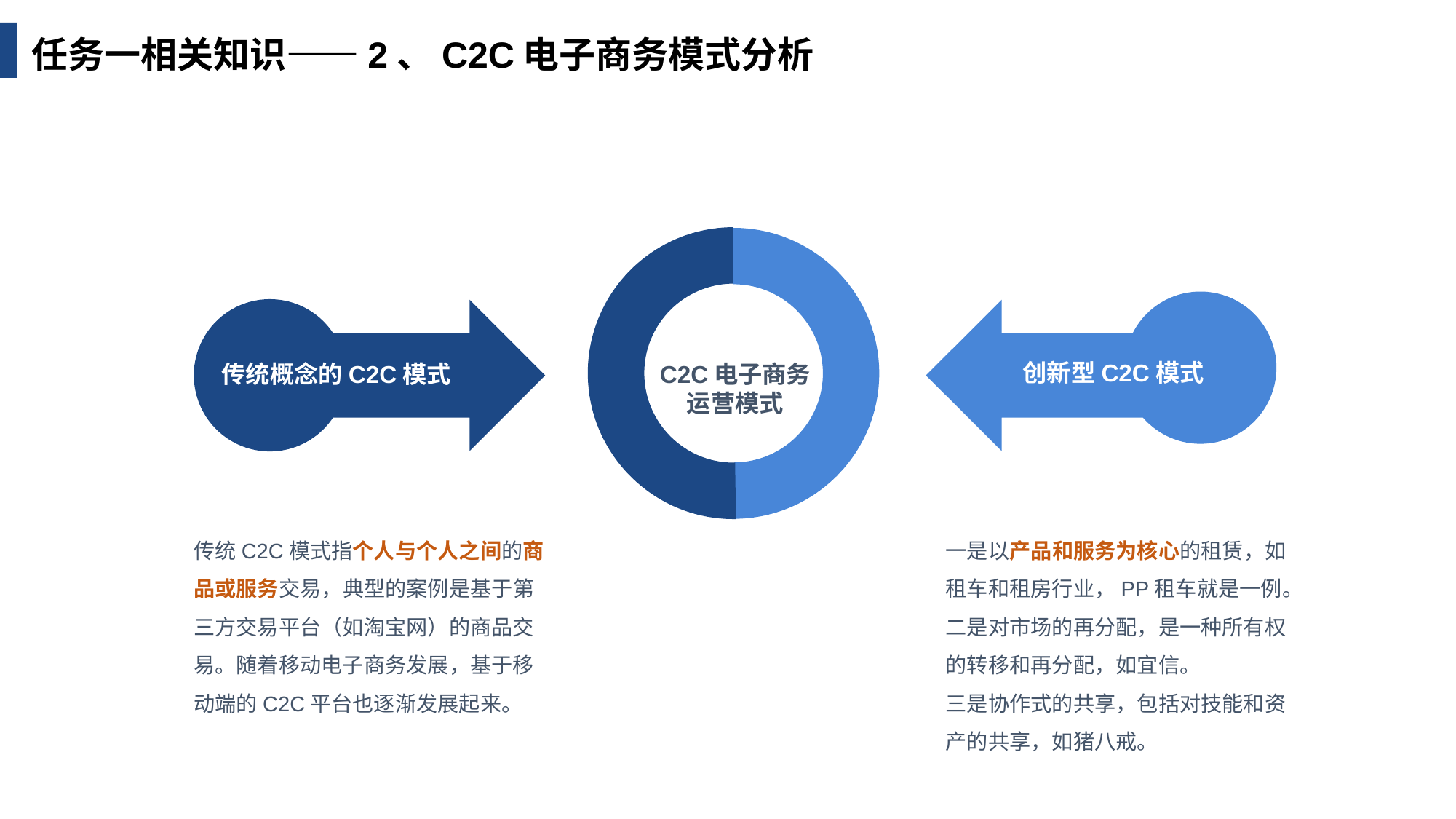

任务一相关知识——2、C2C电子商务模式分析

创新型C2C模式
传统概念的C2C模式
C2C电子商务运营模式
传统C2C模式指个人与个人之间的商品或服务交易，典型的案例是基于第三方交易平台（如淘宝网）的商品交易。随着移动电子商务发展，基于移动端的C2C平台也逐渐发展起来。
一是以产品和服务为核心的租赁，如租车和租房行业，PP租车就是一例。
二是对市场的再分配，是一种所有权的转移和再分配，如宜信。
三是协作式的共享，包括对技能和资产的共享，如猪八戒。